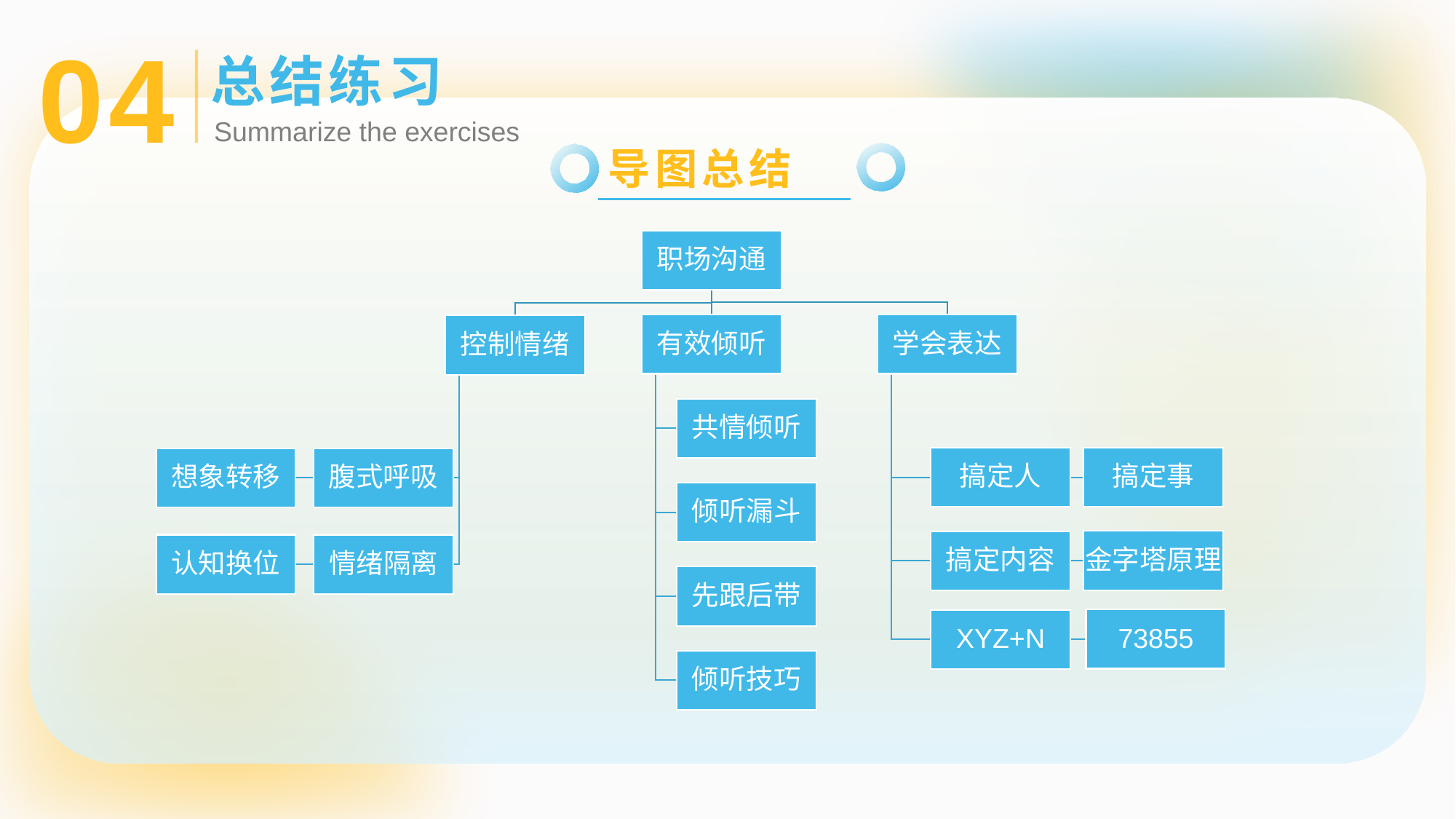

04
总结练习
Summarize the exercises
导图总结

职场沟通
控制情绪
情绪隔离
腹式呼吸
想象转移
认知换位
有效倾听
共情倾听
倾听漏斗
先跟后带
倾听技巧
学会表达
搞定人
搞定事
搞定内容
金字塔原理
XYZ+N
73855